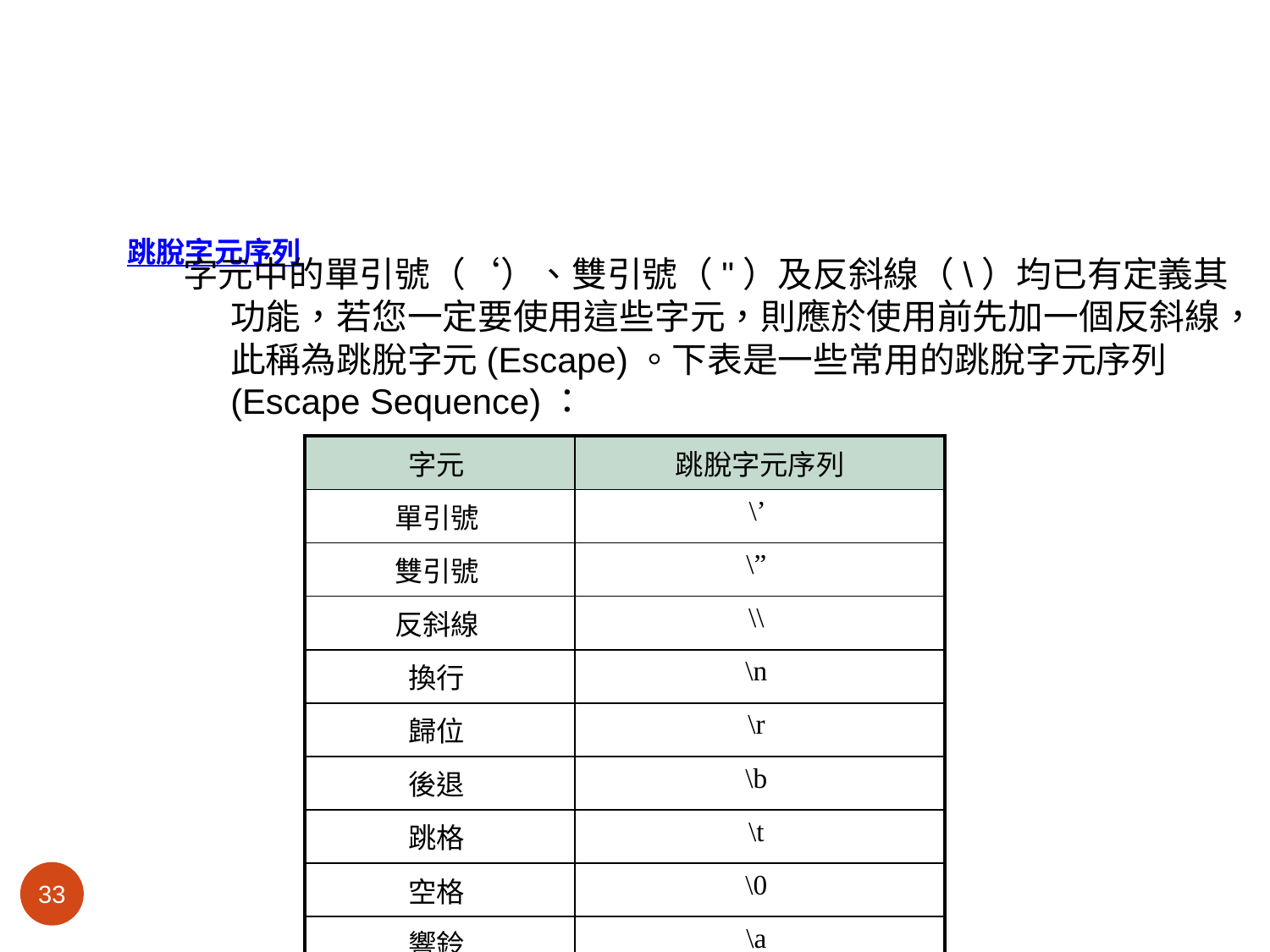

# 跳脫字元序列
字元中的單引號（‘）、雙引號（"）及反斜線（\）均已有定義其功能，若您一定要使用這些字元，則應於使用前先加一個反斜線，此稱為跳脫字元(Escape)。下表是一些常用的跳脫字元序列(Escape Sequence)：

| 字元 | 跳脫字元序列 |
| --- | --- |
| 單引號 | \’ |
| 雙引號 | \” |
| 反斜線 | \\ |
| 換行 | \n |
| 歸位 | \r |
| 後退 | \b |
| 跳格 | \t |
| 空格 | \0 |
| 響鈴 | \a |
33